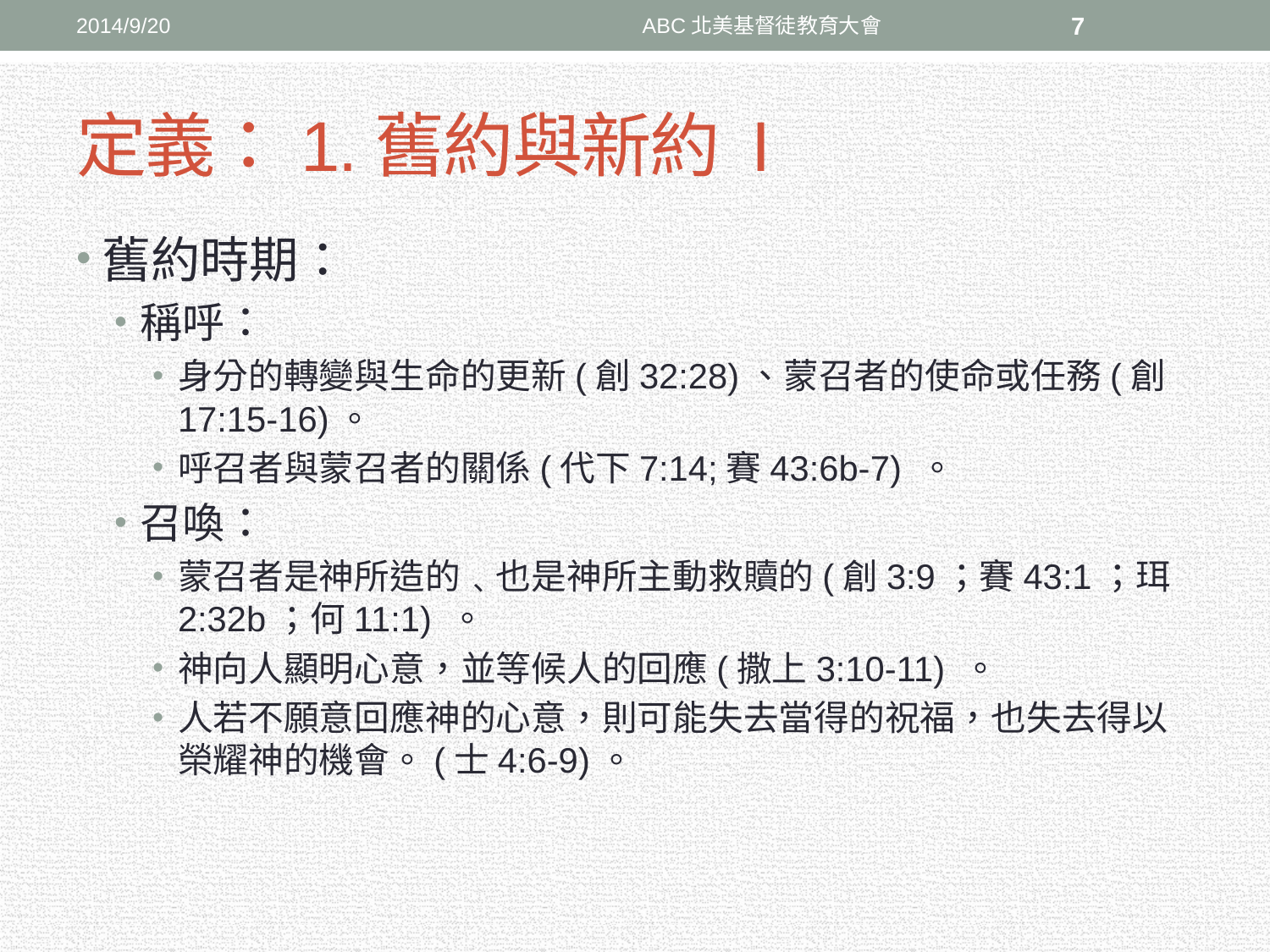

2014/9/20
ABC北美基督徒教育大會
7
# 定義：1.舊約與新約 I
舊約時期：
稱呼：
身分的轉變與生命的更新(創32:28)、蒙召者的使命或任務(創17:15-16)。
呼召者與蒙召者的關係(代下7:14;賽43:6b-7) 。
召喚：
蒙召者是神所造的﹑也是神所主動救贖的(創3:9；賽43:1；珥2:32b；何11:1) 。
神向人顯明心意，並等候人的回應(撒上3:10-11) 。
人若不願意回應神的心意，則可能失去當得的祝福，也失去得以榮耀神的機會。(士4:6-9)。